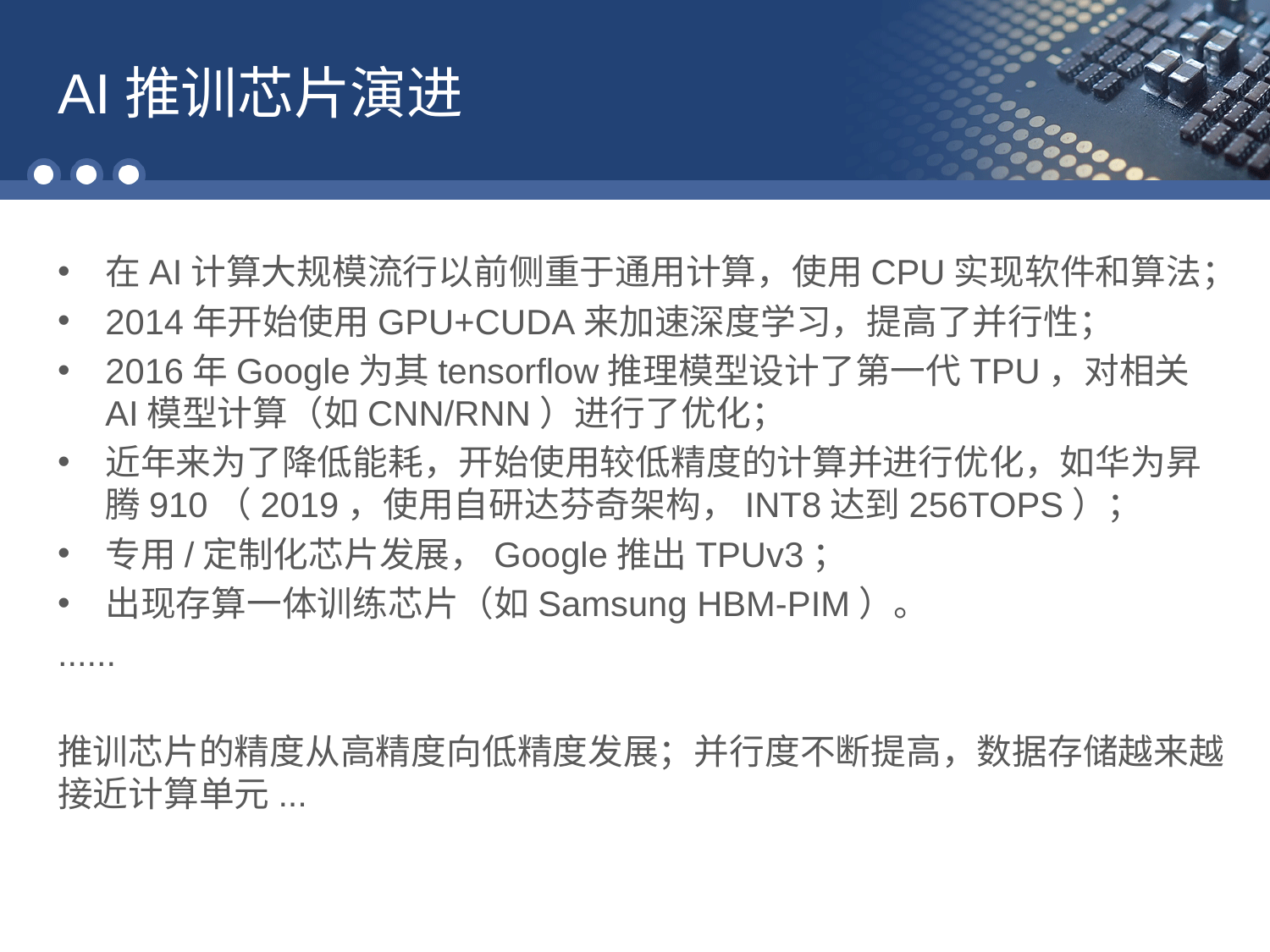

# AI推训芯片演进
在AI计算大规模流行以前侧重于通用计算，使用CPU实现软件和算法；
2014年开始使用GPU+CUDA来加速深度学习，提高了并行性；
2016年Google为其tensorflow推理模型设计了第一代TPU，对相关AI模型计算（如CNN/RNN）进行了优化；
近年来为了降低能耗，开始使用较低精度的计算并进行优化，如华为昇腾910（2019，使用自研达芬奇架构，INT8达到256TOPS）；
专用/定制化芯片发展，Google推出TPUv3；
出现存算一体训练芯片（如Samsung HBM-PIM）。
......

推训芯片的精度从高精度向低精度发展；并行度不断提高，数据存储越来越接近计算单元...